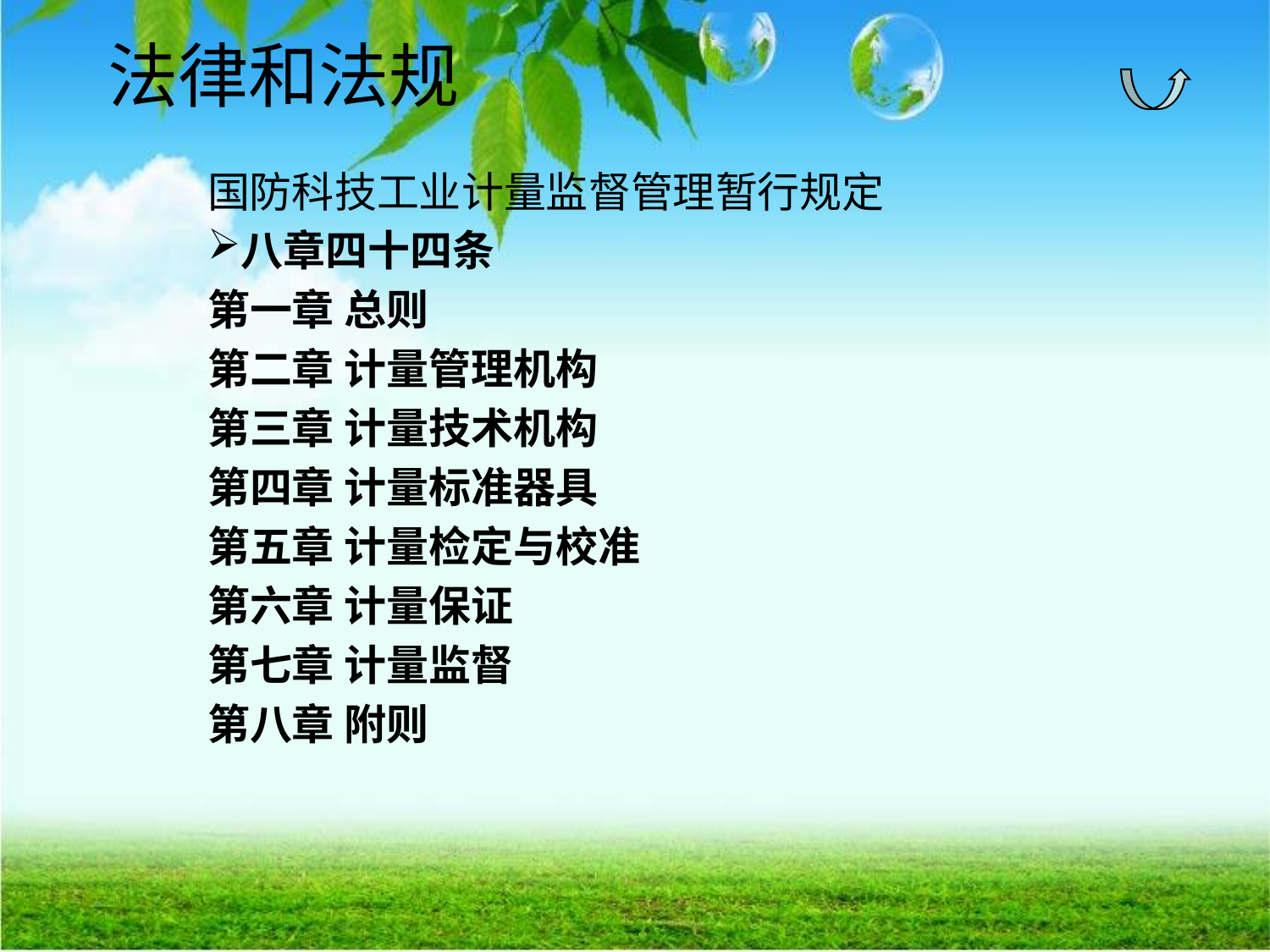

# 法律和法规

国防科技工业计量监督管理暂行规定
八章四十四条
第一章 总则
第二章 计量管理机构
第三章 计量技术机构
第四章 计量标准器具
第五章 计量检定与校准
第六章 计量保证
第七章 计量监督
第八章 附则